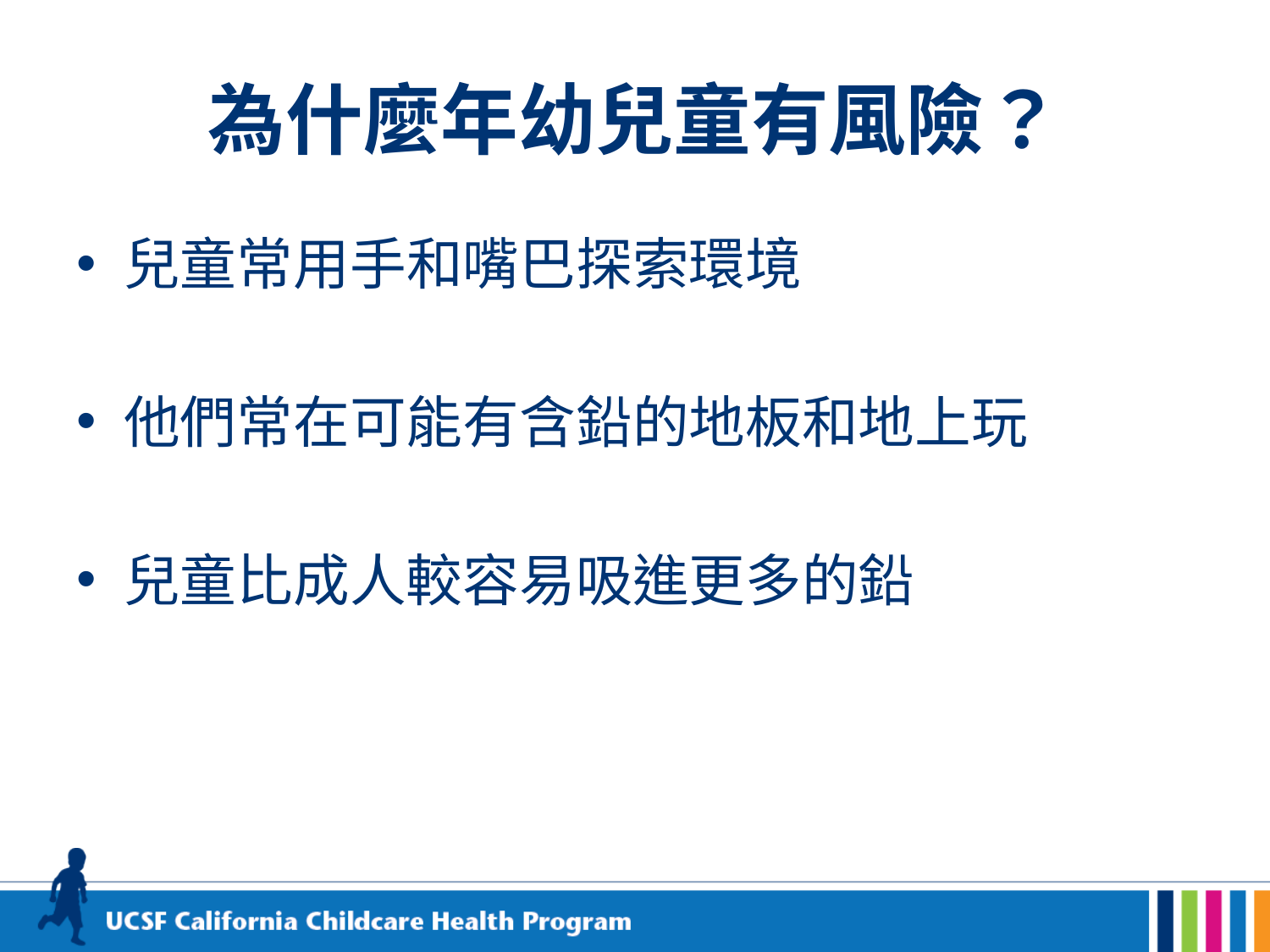

# 為什麼年幼兒童有風險？
兒童常用手和嘴巴探索環境

他們常在可能有含鉛的地板和地上玩

兒童比成人較容易吸進更多的鉛